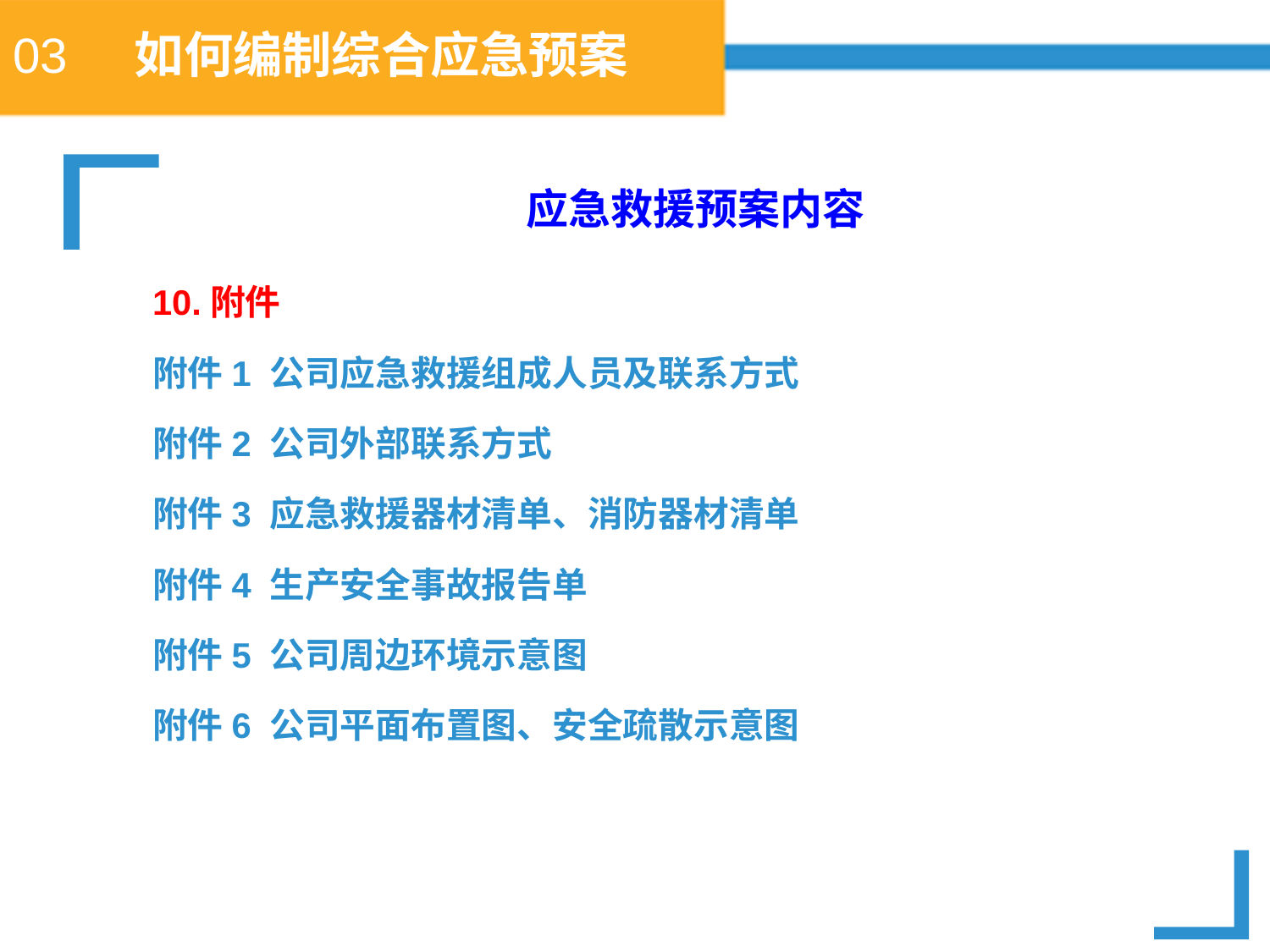

# 03    如何编制综合应急预案

应急救援预案内容
10.附件
附件1 公司应急救援组成人员及联系方式
附件2 公司外部联系方式
附件3 应急救援器材清单、消防器材清单
附件4 生产安全事故报告单
附件5 公司周边环境示意图
附件6 公司平面布置图、安全疏散示意图